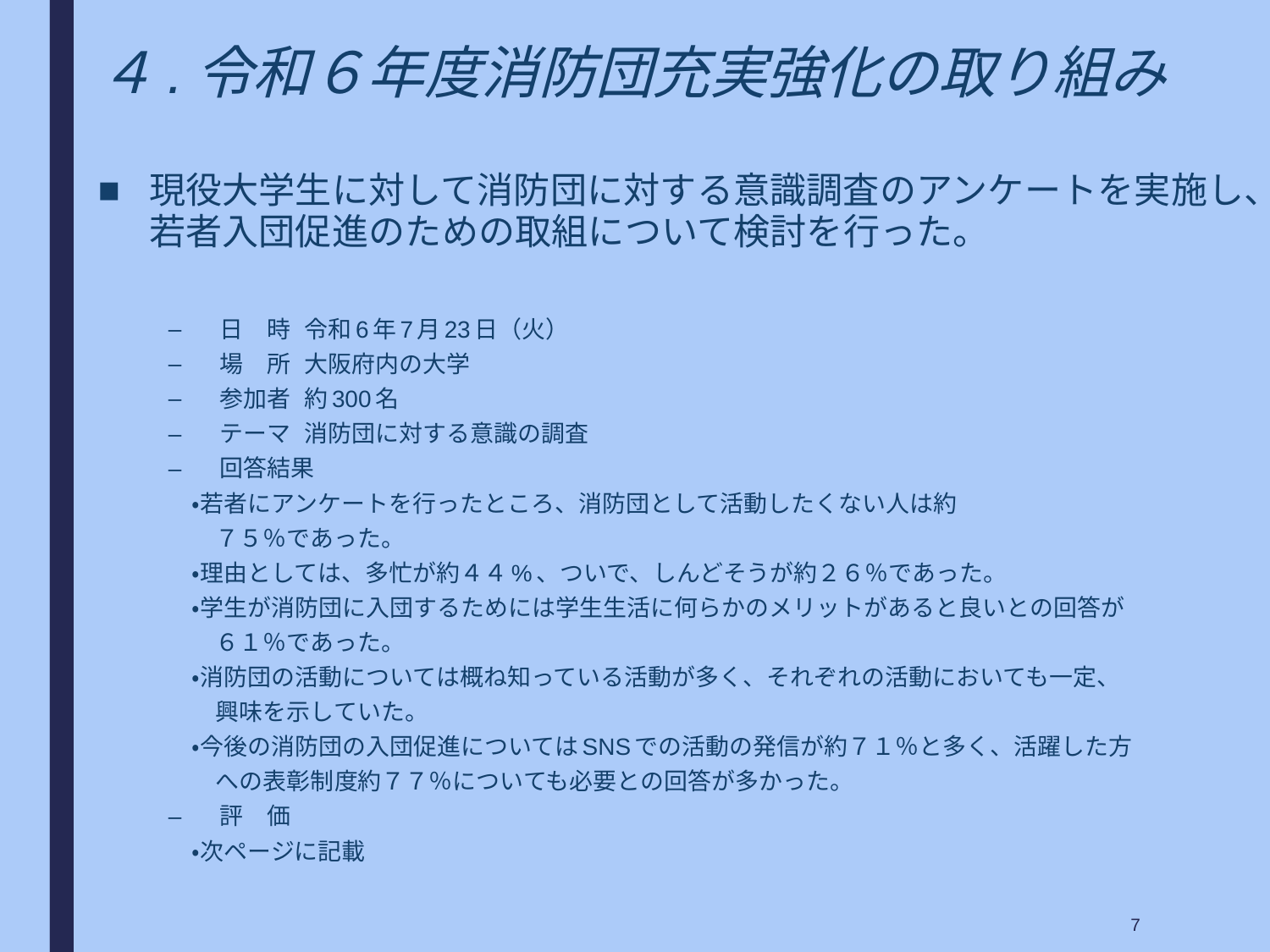

# ４.令和６年度消防団充実強化の取り組み
現役大学生に対して消防団に対する意識調査のアンケートを実施し、若者入団促進のための取組について検討を行った。

日　時	令和6年7月23日（火）
場　所	大阪府内の大学
参加者	約300名
テーマ	消防団に対する意識の調査
回答結果
　・若者にアンケートを行ったところ、消防団として活動したくない人は約
　　７５％であった。
　・理由としては、多忙が約４４%、ついで、しんどそうが約２６％であった。
　・学生が消防団に入団するためには学生生活に何らかのメリットがあると良いとの回答が
　　６１％であった。
　・消防団の活動については概ね知っている活動が多く、それぞれの活動においても一定、
　　興味を示していた。
　・今後の消防団の入団促進についてはSNSでの活動の発信が約７１％と多く、活躍した方
　　への表彰制度約７７％についても必要との回答が多かった。
評　価
　・次ページに記載
7